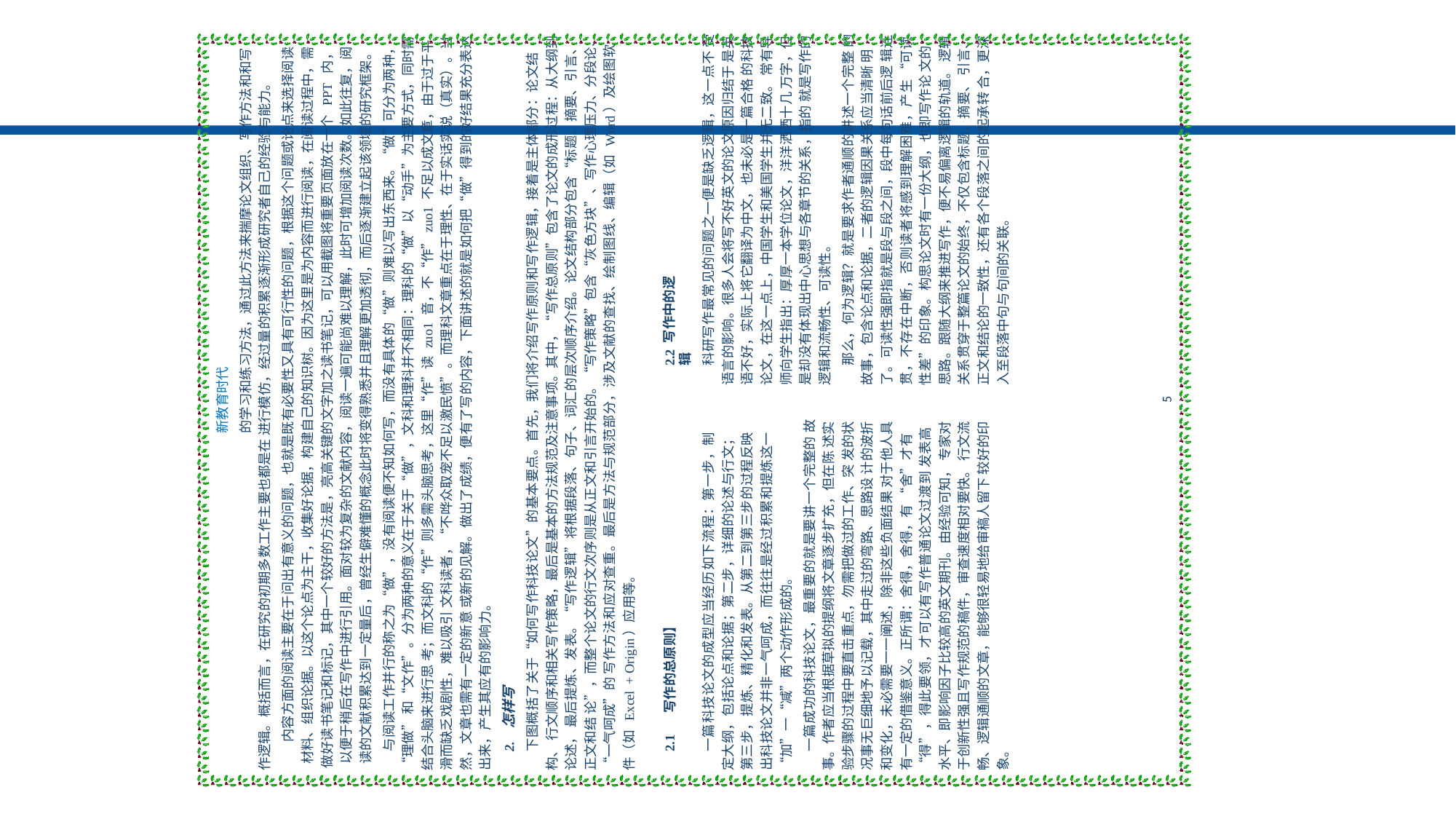

新教育时代
的学习和练习方法，通过此方法来揣摩论文组织、写作方法和和写作逻辑。概括而言，在研究的初期多数工作主要也都是在 进行模仿，经过量的积累逐渐形成研究者自己的经验与能力。
内容方面的阅读主要在于问出有意义的问题，也就是既有必要性又具有可行性的问题，根据这个问题或论点来选择阅读 材料、组织论据。以这个论点为主干，收集好论据，构建自己的知识树。因为这里是为内容而进行阅读，在阅读过程中，需 做好读书笔记和标记，其中一个较好的方法是，亮高关键的文字加之读书笔记，可以用截图将重要页面放在一个  PPT  内， 以便于稍后在写作中进行引用。面对较为复杂的文献内容，阅读一遍可能尚难以理解，此时可增加阅读次数。如此往复，阅 读的文献积累达到一定量后，曾经生僻难懂的概念此时将变得熟悉并且理解更加透彻，而后逐渐建立起该领域的研究框架。
与阅读工作并行的称之为“做”，没有阅读便不知如何写，而没有具体的“做”则难以写出东西来。“做”可分为两种，“理做” 和“文作”。分为两种的意义在于关于“做”，文科和理科并不相同：理科的“做”以“动手”为主要方式，同时需结合头脑来进行思 考；而文科的“作”则多需头脑思考，这里“作”读 zuo1 音，不“作”zuo1 不足以成文章，由于过于平滑而缺乏戏剧性，难以吸引 文科读者，“不哗众取宠不足以激民愤”。而理科文章重点在于理性、在于实话实说（真实）。当然，文章也需有一定的新意 或新的见解。做出了成绩，便有了写的内容，下面讲述的就是如何把“做”得到的好结果充分表达出来，产生其应有的影响力。
2.   怎样写
下图概括了关于“如何写作科技论文”的基本要点。首先，我们将介绍写作原则和写作逻辑，接着是主体部分：论文结构、 行文顺序和相关写作策略，最后是基本的方法规范及注意事项。其中，“写作总原则”包含了论文的成形过程：从大纲到论述， 最后提炼、发表。“写作逻辑”将根据段落、句子、词汇的层次顺序介绍。论文结构部分包含“标题、摘要、引言、正文和结 论”，而整个论文的行文次序则是从正文和引言开始的。“写作策略”包含“灰色方块”、写作心理压力、分段论、“一气呵成”的 写作方法和应对查重。最后是方法与规范部分，涉及文献的查找、绘制图线、编辑（如  Word）及绘图软件（如  Excel  + Origin）应用等。
科研写作最常见的问题之一便是缺乏逻辑，这一点不 受语言的影响。很多人会将写不好英文的论文原因归结于 是英语不好，实际上将它翻译为中文，也未必是一篇合格 的科技论文，在这一点上，中国学生和美国学生并无二致。 常有导师向学生指出：厚厚一本学位论文，洋洋洒洒十几 万字，但是却没有体现出中心思想与各章节的关系，指的 就是写作的逻辑和流畅性、可读性。
那么，何为逻辑？就是要求作者通顺的讲述一个完整 的故事，包含论点和论据，二者的逻辑因果关系应当清晰 明了。可读性强即指就是段与段之间，段中每句话前后逻 辑连贯，不存在中断，否则读者将感到理解困难，产生 “可读性差”的印象。构思论文时有一份大纲，也即写作论 文的思路。跟随大纲来推进写作，便不易偏离逻辑的轨道。 逻辑关系贯穿于整篇论文的始终，不仅包含标题、摘要、 引言、正文和结论的一致性，还有各个段落之间的起承转 合，更深入至段落中句与句间的关联。
2.2 写作中的逻辑
5
一篇科技论文的成型应当经历如下流程：第一步，制 定大纲，包括论点和论据；第二步，详细的论述与行文； 第三步，提炼、精化和发表。从第二到第三步的过程反映 出科技论文并非一气呵成，而往往是经过积累和提炼这一 “加”一“减”两个动作形成的。
一篇成功的科技论文，最重要的就是要讲一个完整的 故事。作者应当根据草拟的提纲将文章逐步扩充，但在陈 述实验步骤的过程中要直击重点，勿需把做过的工作、突 发的状况事无巨细地予以记载，其中走过的弯路、思路设 计的波折和变化，未必需要一一阐述，除非这些负面结果 对于他人具有一定的借鉴意义。正所谓：舍得，舍得，有 “舍”才有“得”，得此要领，才可以有写作普通论文过渡到 发表高水平、即影响因子比较高的英文期刊。由经验可知， 专家对于创新性强且写作规范的稿件，审查速度相对要快。 行文流畅、逻辑通顺的文章，能够很轻易地给审稿人留下 较好的印象。
写作的总原则】
2.1